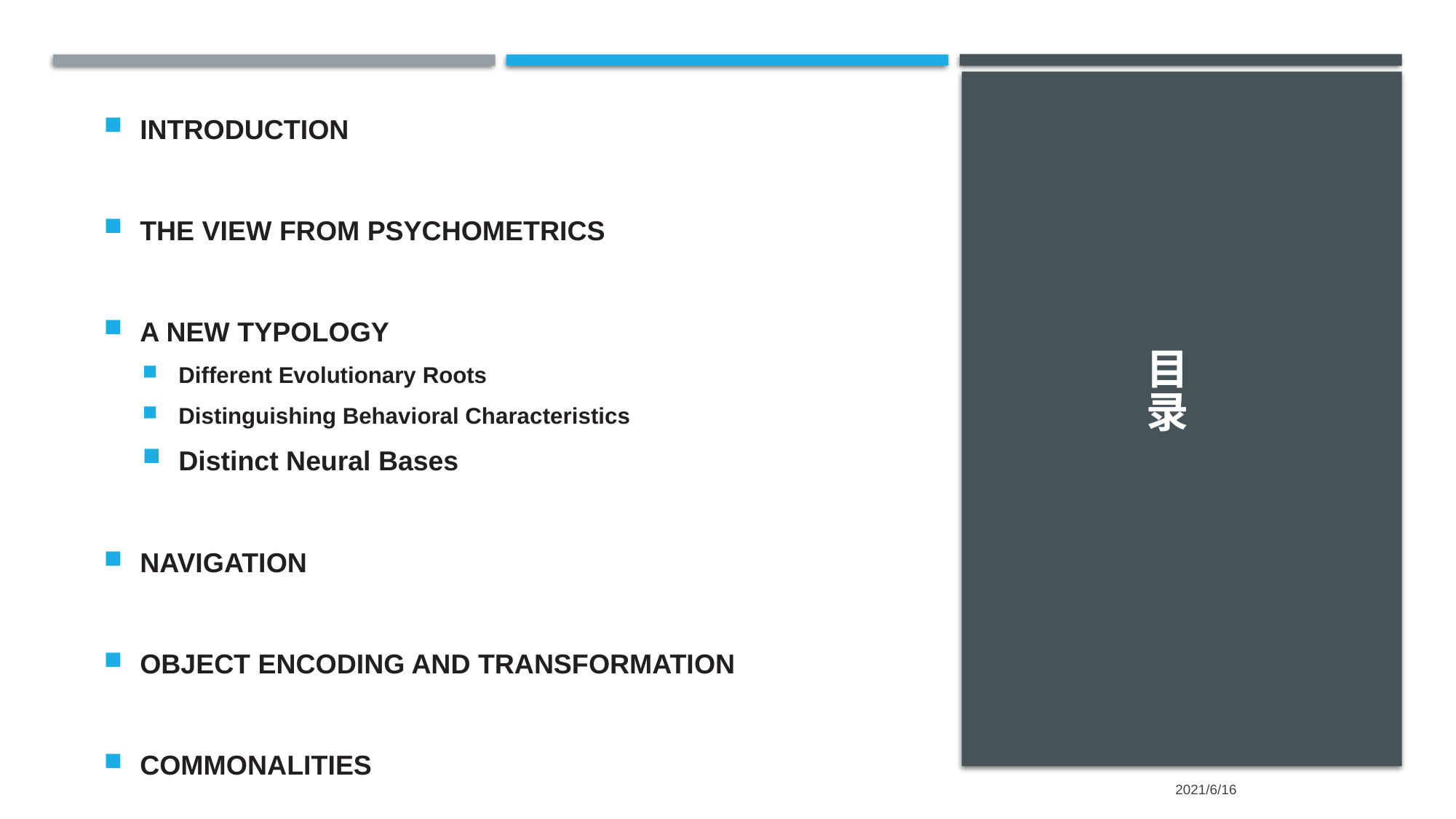

INTRODUCTION

THE VIEW FROM PSYCHOMETRICS

A NEW TYPOLOGY
Different Evolutionary Roots
Distinguishing Behavioral Characteristics
Distinct Neural Bases

NAVIGATION

OBJECT ENCODING AND TRANSFORMATION

COMMONALITIES
# 目录
2021/6/16